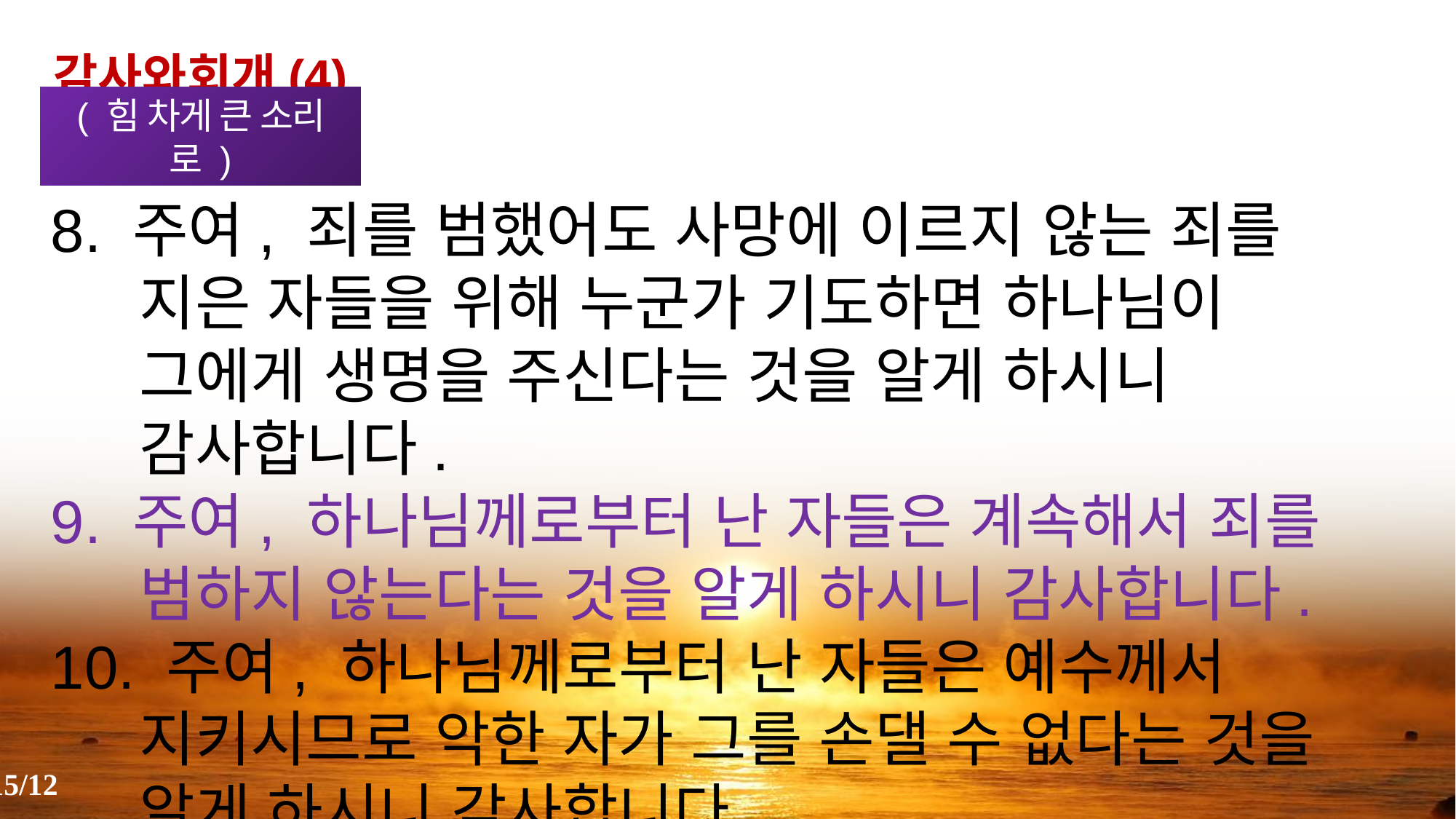

감사와회개(4)

( 힘 차게 큰 소리로 )
8. 주여, 죄를 범했어도 사망에 이르지 않는 죄를 지은 자들을 위해 누군가 기도하면 하나님이 그에게 생명을 주신다는 것을 알게 하시니 감사합니다.
9. 주여, 하나님께로부터 난 자들은 계속해서 죄를 범하지 않는다는 것을 알게 하시니 감사합니다.
10. 주여, 하나님께로부터 난 자들은 예수께서 지키시므로 악한 자가 그를 손댈 수 없다는 것을 알게 하시니 감사합니다.